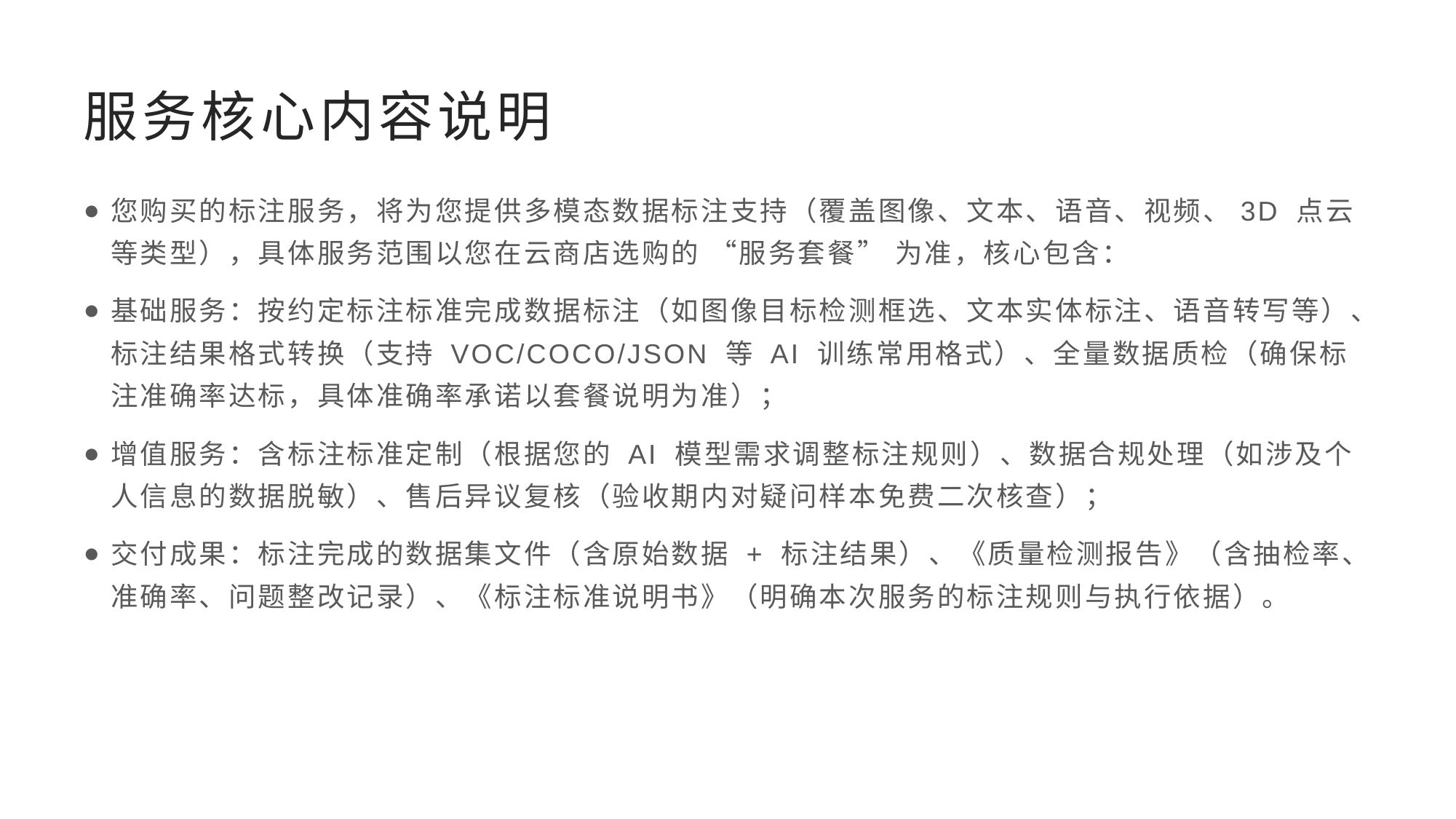

# 服务核心内容说明
您购买的标注服务，将为您提供多模态数据标注支持（覆盖图像、文本、语音、视频、3D 点云等类型），具体服务范围以您在云商店选购的 “服务套餐” 为准，核心包含：
基础服务：按约定标注标准完成数据标注（如图像目标检测框选、文本实体标注、语音转写等）、标注结果格式转换（支持 VOC/COCO/JSON 等 AI 训练常用格式）、全量数据质检（确保标注准确率达标，具体准确率承诺以套餐说明为准）；
增值服务：含标注标准定制（根据您的 AI 模型需求调整标注规则）、数据合规处理（如涉及个人信息的数据脱敏）、售后异议复核（验收期内对疑问样本免费二次核查）；
交付成果：标注完成的数据集文件（含原始数据 + 标注结果）、《质量检测报告》（含抽检率、准确率、问题整改记录）、《标注标准说明书》（明确本次服务的标注规则与执行依据）。